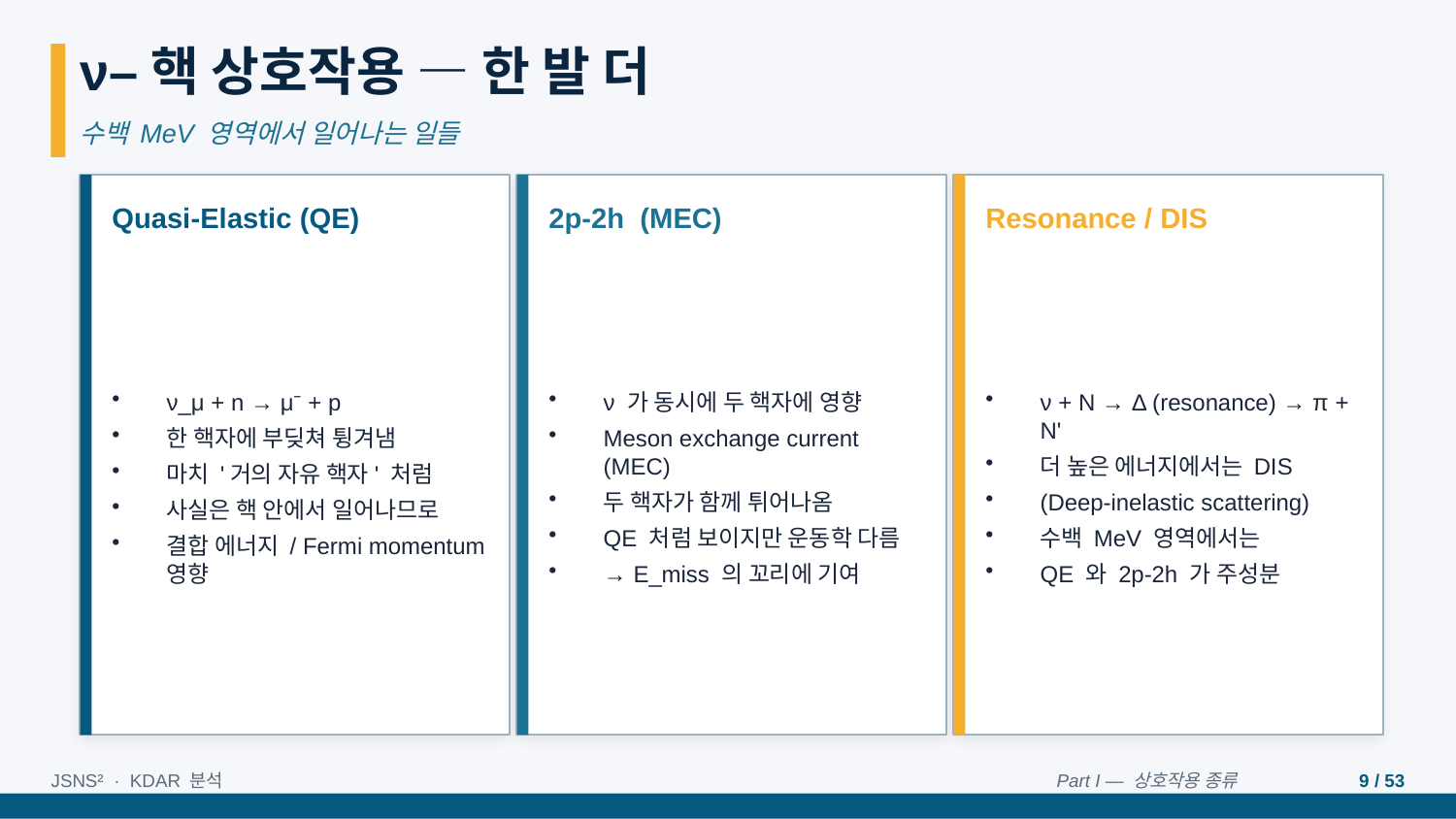

ν–핵 상호작용 — 한 발 더

수백 MeV 영역에서 일어나는 일들

Quasi-Elastic (QE)
2p-2h  (MEC)
Resonance / DIS
ν_μ + n → μ⁻ + p
한 핵자에 부딪쳐 튕겨냄
마치 '거의 자유 핵자' 처럼
사실은 핵 안에서 일어나므로
결합 에너지 / Fermi momentum 영향
ν 가 동시에 두 핵자에 영향
Meson exchange current (MEC)
두 핵자가 함께 튀어나옴
QE 처럼 보이지만 운동학 다름
→ E_miss 의 꼬리에 기여
ν + N → Δ (resonance) → π + N'
더 높은 에너지에서는 DIS
(Deep-inelastic scattering)
수백 MeV 영역에서는
QE 와 2p-2h 가 주성분
JSNS²  ·  KDAR 분석
Part I — 상호작용 종류
9 / 53